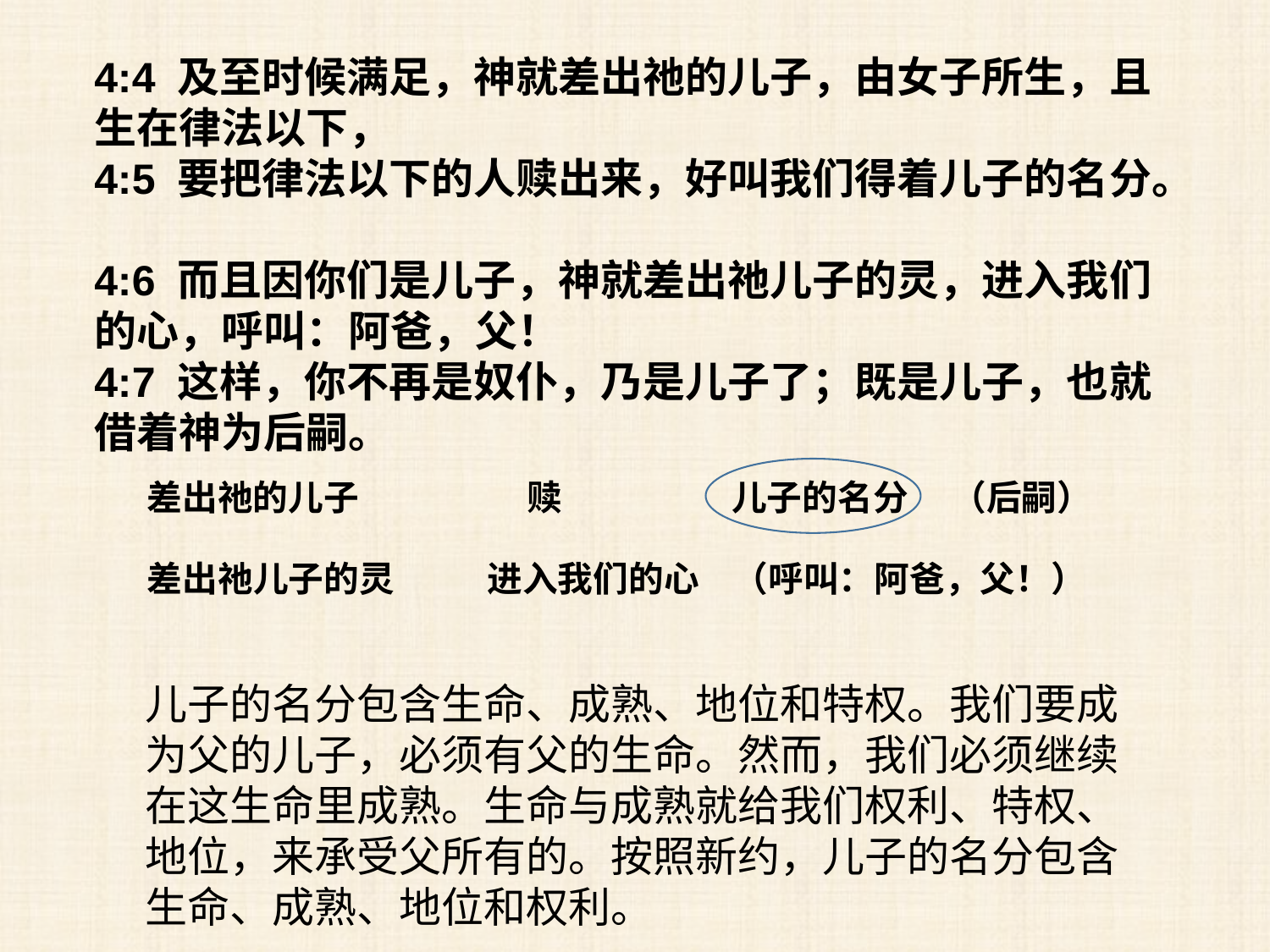

4:4 及至时候满足，神就差出祂的儿子，由女子所生，且生在律法以下，
4:5 要把律法以下的人赎出来，好叫我们得着儿子的名分。
4:6 而且因你们是儿子，神就差出祂儿子的灵，进入我们的心，呼叫：阿爸，父！
4:7 这样，你不再是奴仆，乃是儿子了；既是儿子，也就借着神为后嗣。

差出祂的儿子
赎
儿子的名分
（后嗣）
差出祂儿子的灵
进入我们的心
（呼叫：阿爸，父！）
儿子的名分包含生命、成熟、地位和特权。我们要成为父的儿子，必须有父的生命。然而，我们必须继续在这生命里成熟。生命与成熟就给我们权利、特权、地位，来承受父所有的。按照新约，儿子的名分包含生命、成熟、地位和权利。